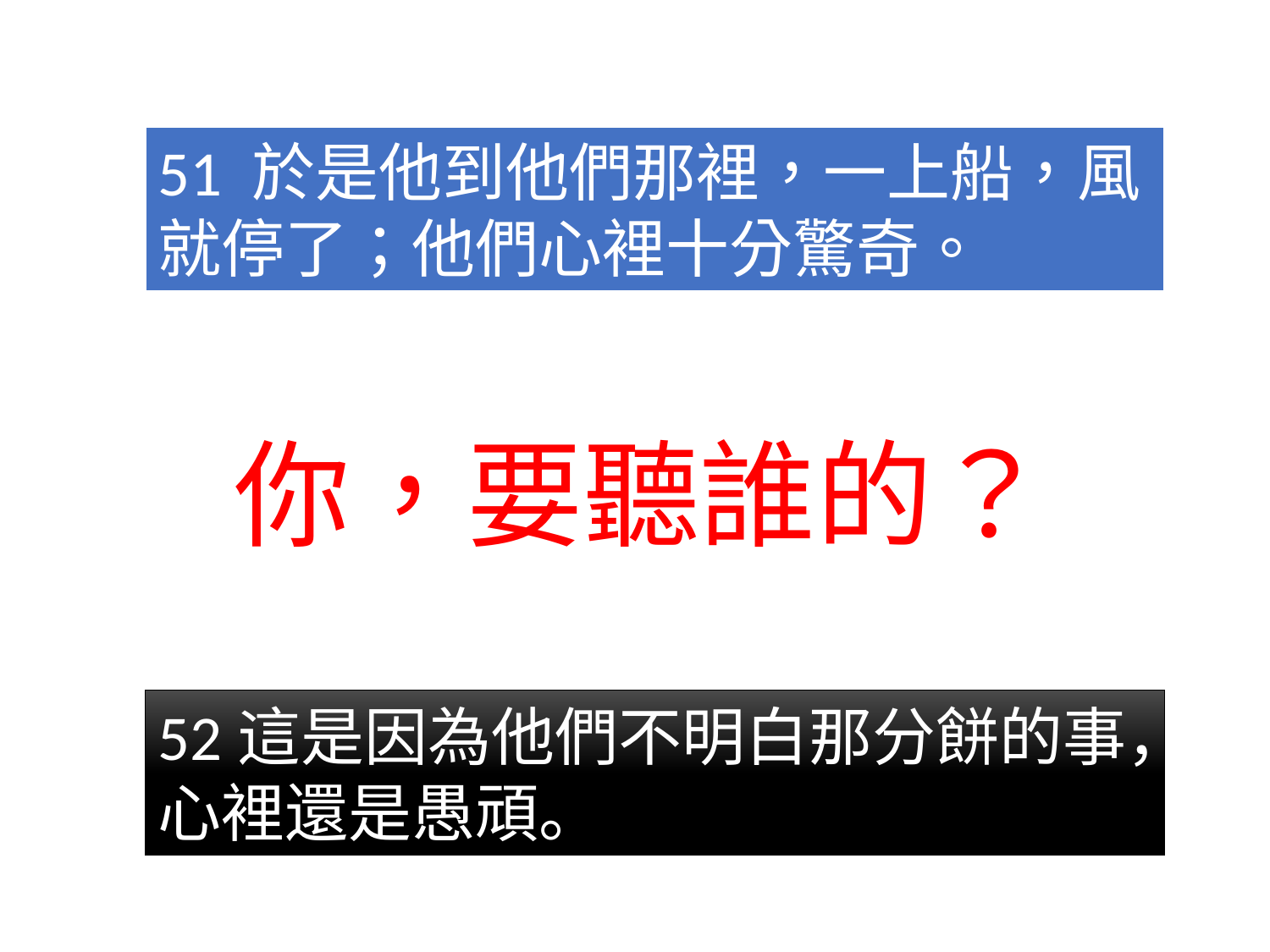

51 於是他到他們那裡，一上船，風就停了；他們心裡十分驚奇。
你，要聽誰的？
52這是因為他們不明白那分餅的事，心裡還是愚頑。